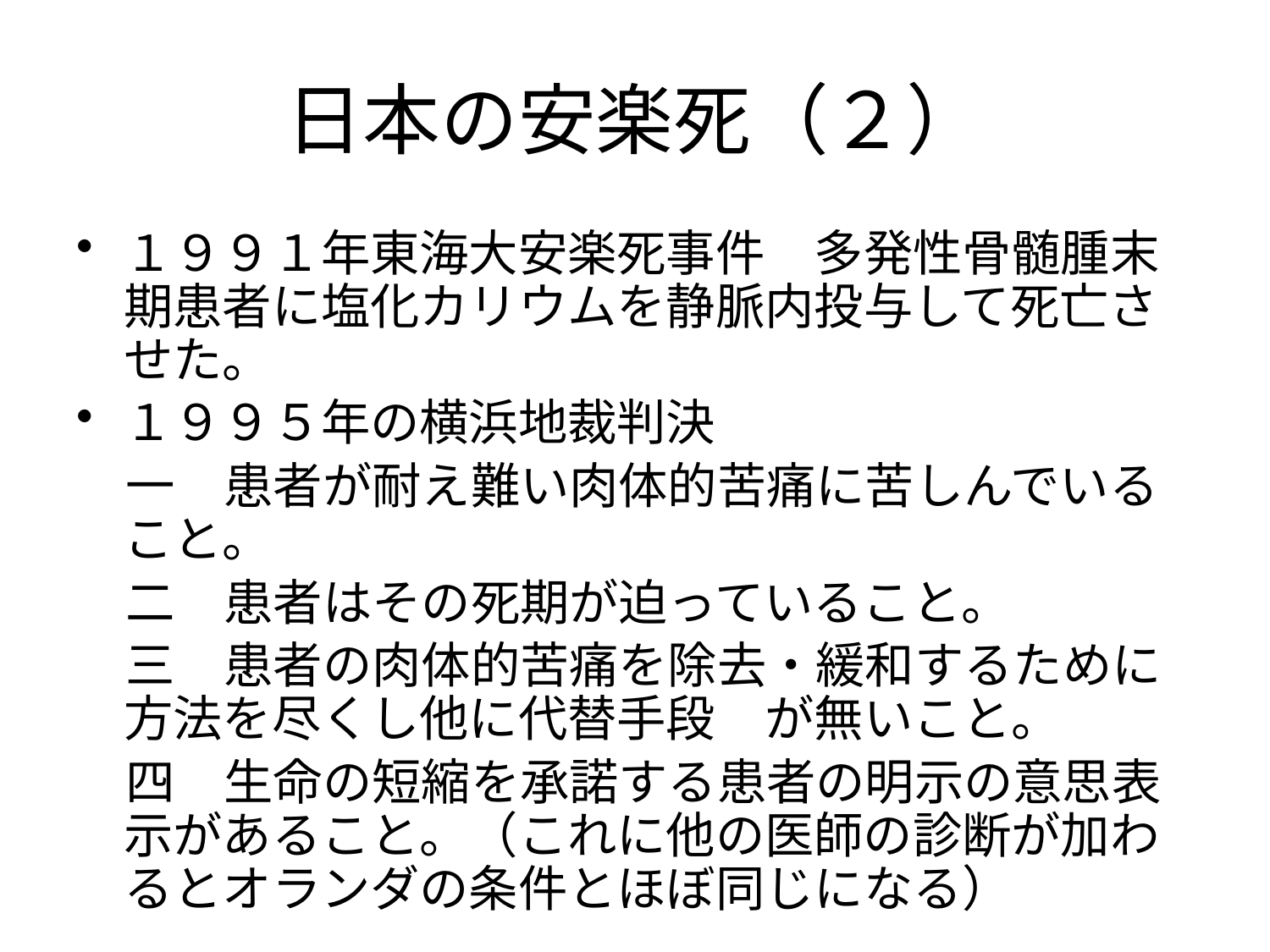

# 日本の安楽死（２）
１９９１年東海大安楽死事件　多発性骨髄腫末期患者に塩化カリウムを静脈内投与して死亡させた。
１９９５年の横浜地裁判決
　一　患者が耐え難い肉体的苦痛に苦しんでいること。
　二　患者はその死期が迫っていること。
　三　患者の肉体的苦痛を除去・緩和するために方法を尽くし他に代替手段　が無いこと。
　四　生命の短縮を承諾する患者の明示の意思表示があること。（これに他の医師の診断が加わるとオランダの条件とほぼ同じになる）